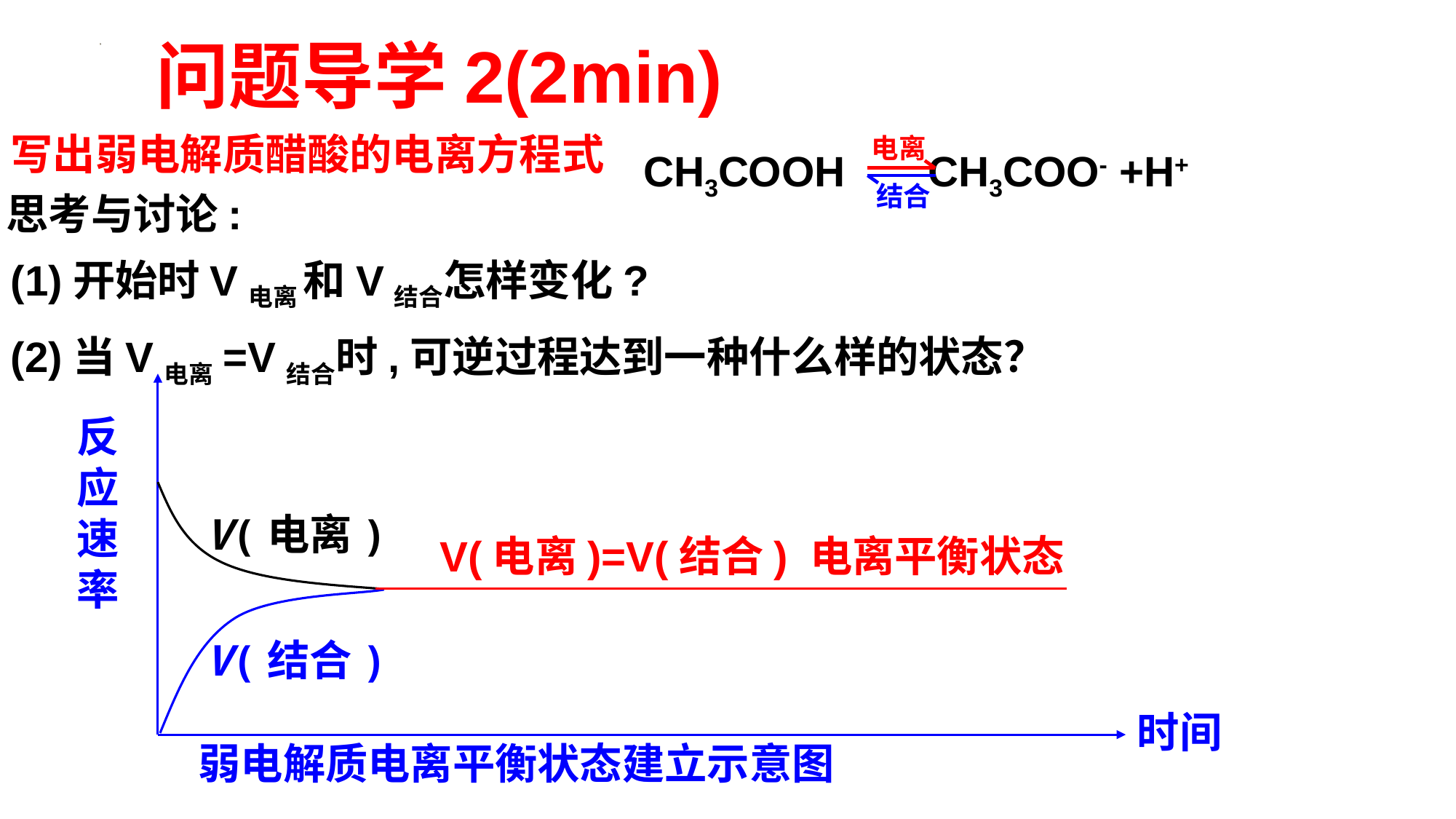

问题导学2(2min)
写出弱电解质醋酸的电离方程式
电离
结合
CH3COOH       CH3COO- +H+
思考与讨论:
(1)开始时V电离 和V结合怎样变化?
(2)当V电离=V结合时,可逆过程达到一种什么样的状态？
反应速率

V(电离)
V(电离)=V(结合) 电离平衡状态

V(结合)
时间
弱电解质电离平衡状态建立示意图